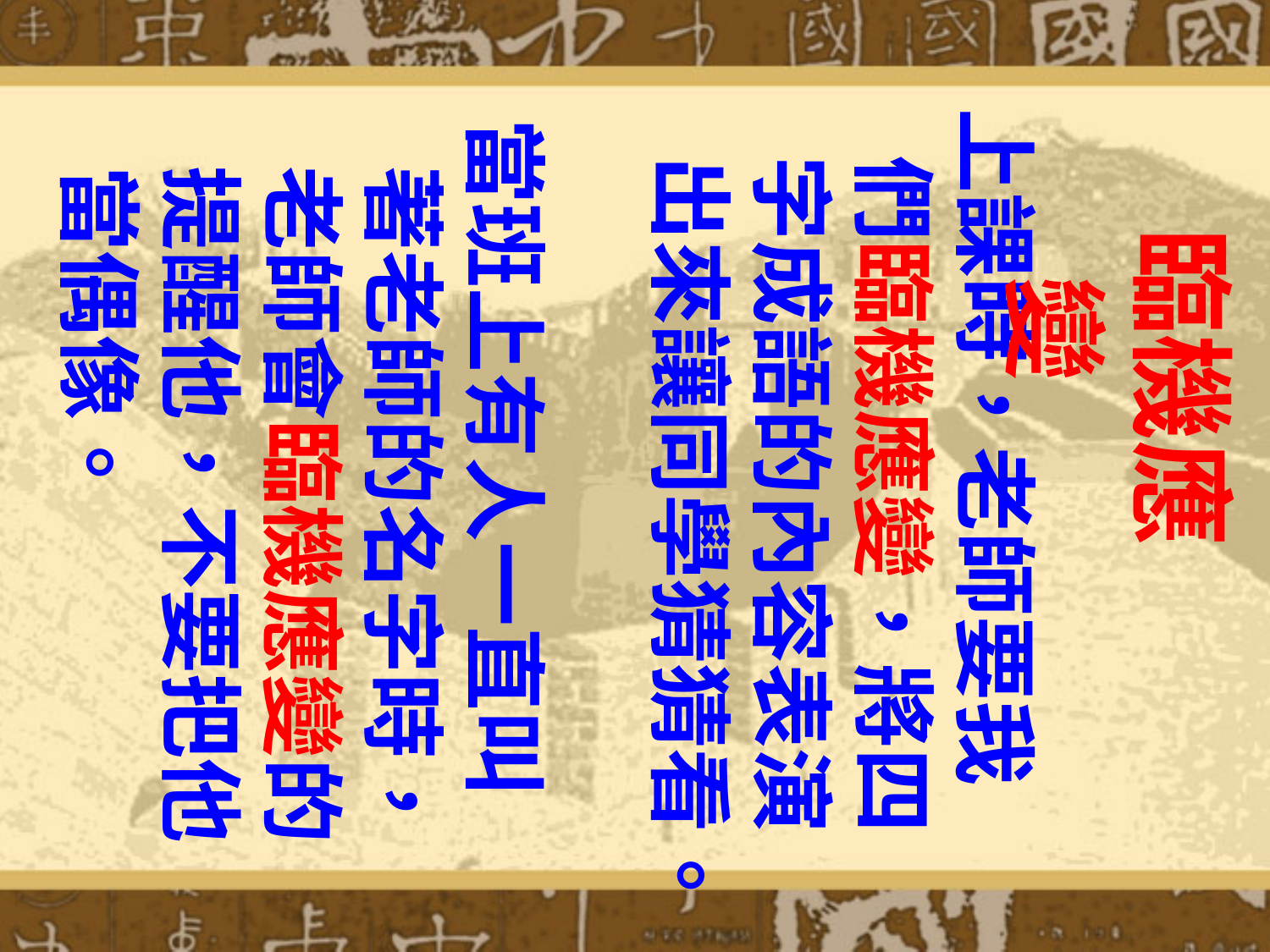

上課時，老師要我們臨機應變，將四字成語的內容表演出來讓同學猜猜看。
當班上有人一直叫著老師的名字時，老師會臨機應變的提醒他，不要把他當偶像。
臨機應變